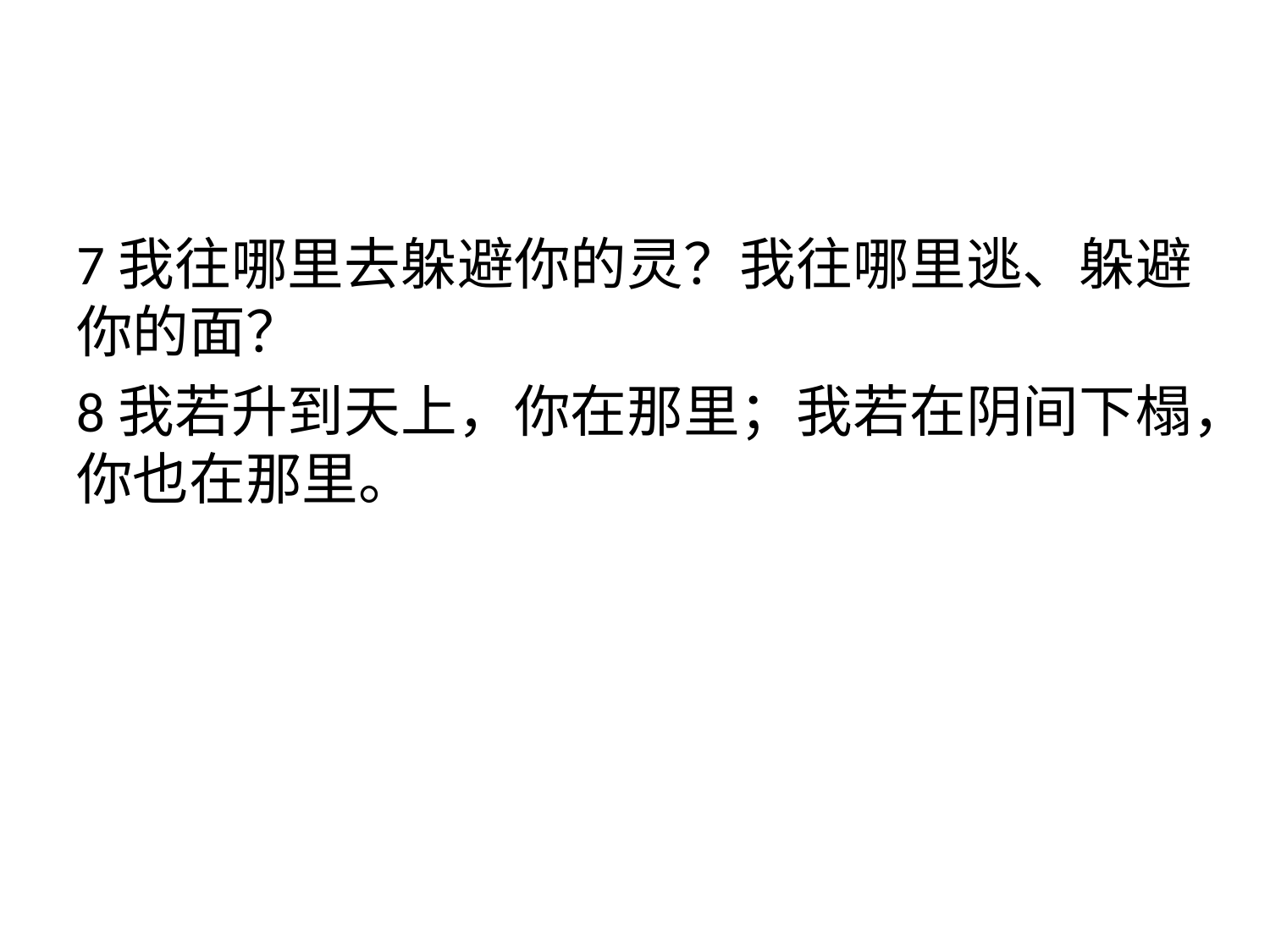

#
7我往哪里去躲避你的灵？我往哪里逃、躲避你的面？
8我若升到天上，你在那里；我若在阴间下榻，你也在那里。